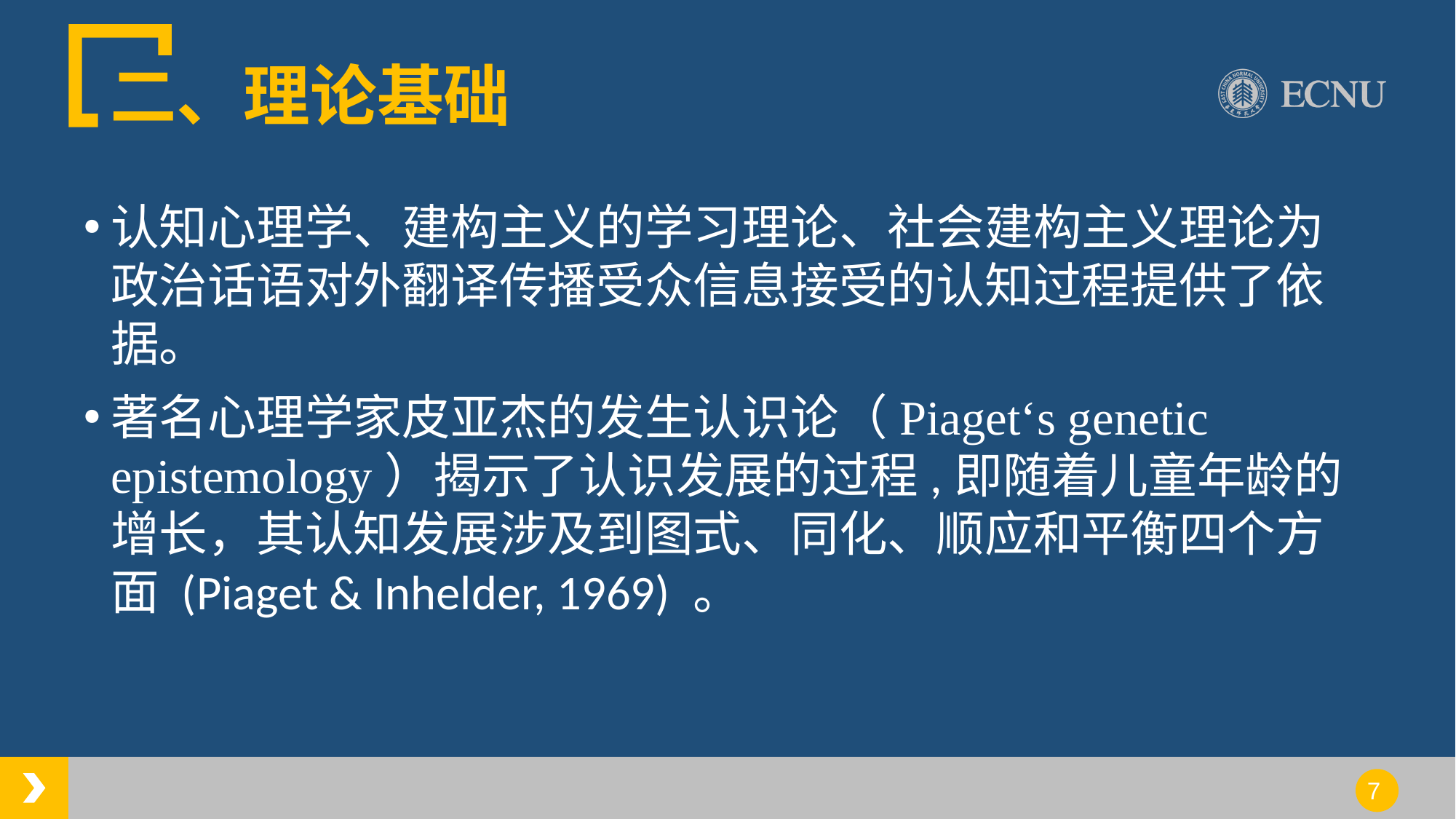

# 二、理论基础
认知心理学、建构主义的学习理论、社会建构主义理论为政治话语对外翻译传播受众信息接受的认知过程提供了依据。
著名心理学家皮亚杰的发生认识论（Piaget‘s genetic epistemology）揭示了认识发展的过程,即随着儿童年龄的增长，其认知发展涉及到图式、同化、顺应和平衡四个方面 (Piaget & Inhelder, 1969) 。